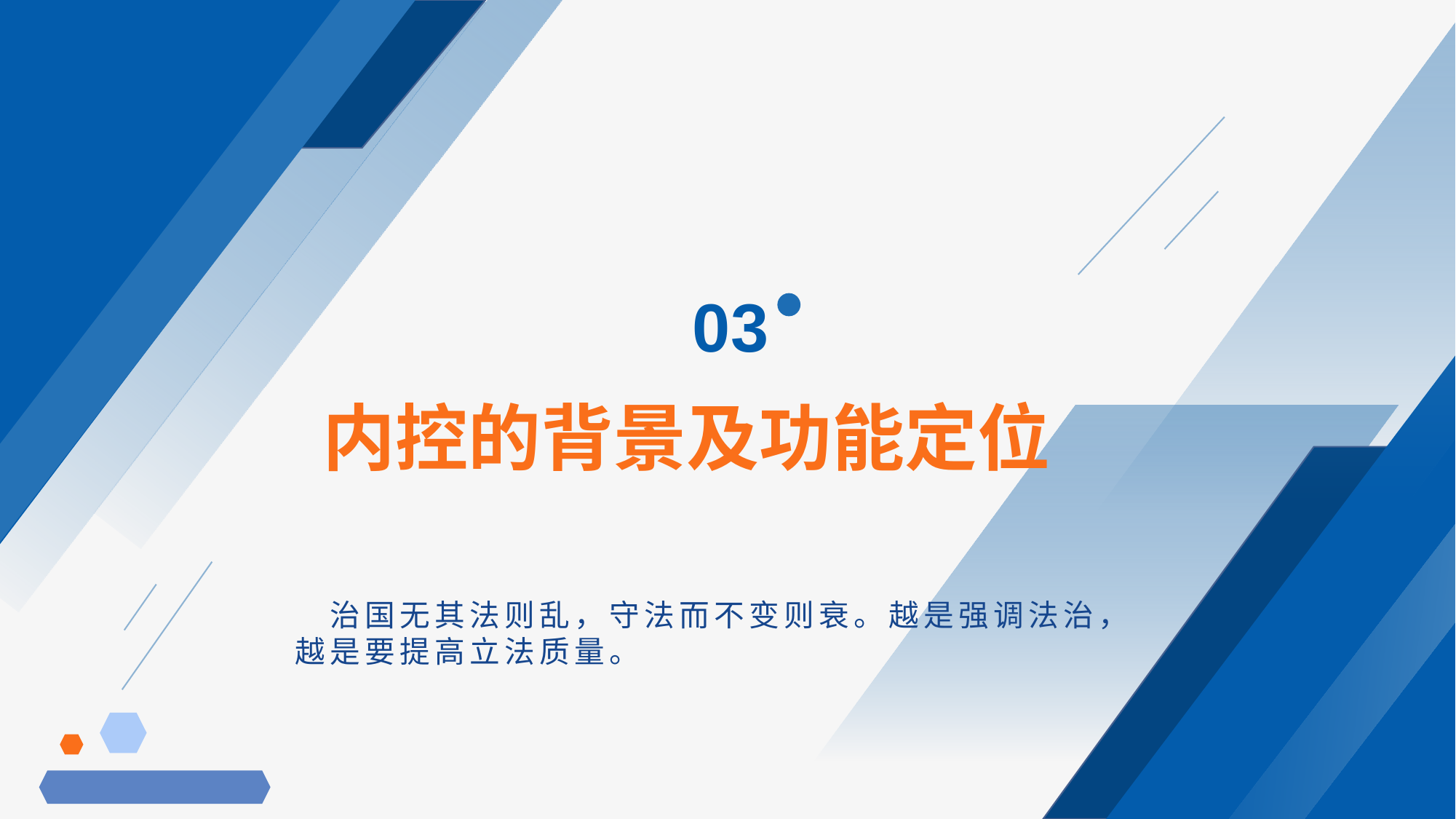

03

内控的背景及功能定位

　治国无其法则乱，守法而不变则衰。越是强调法治，越是要提高立法质量。